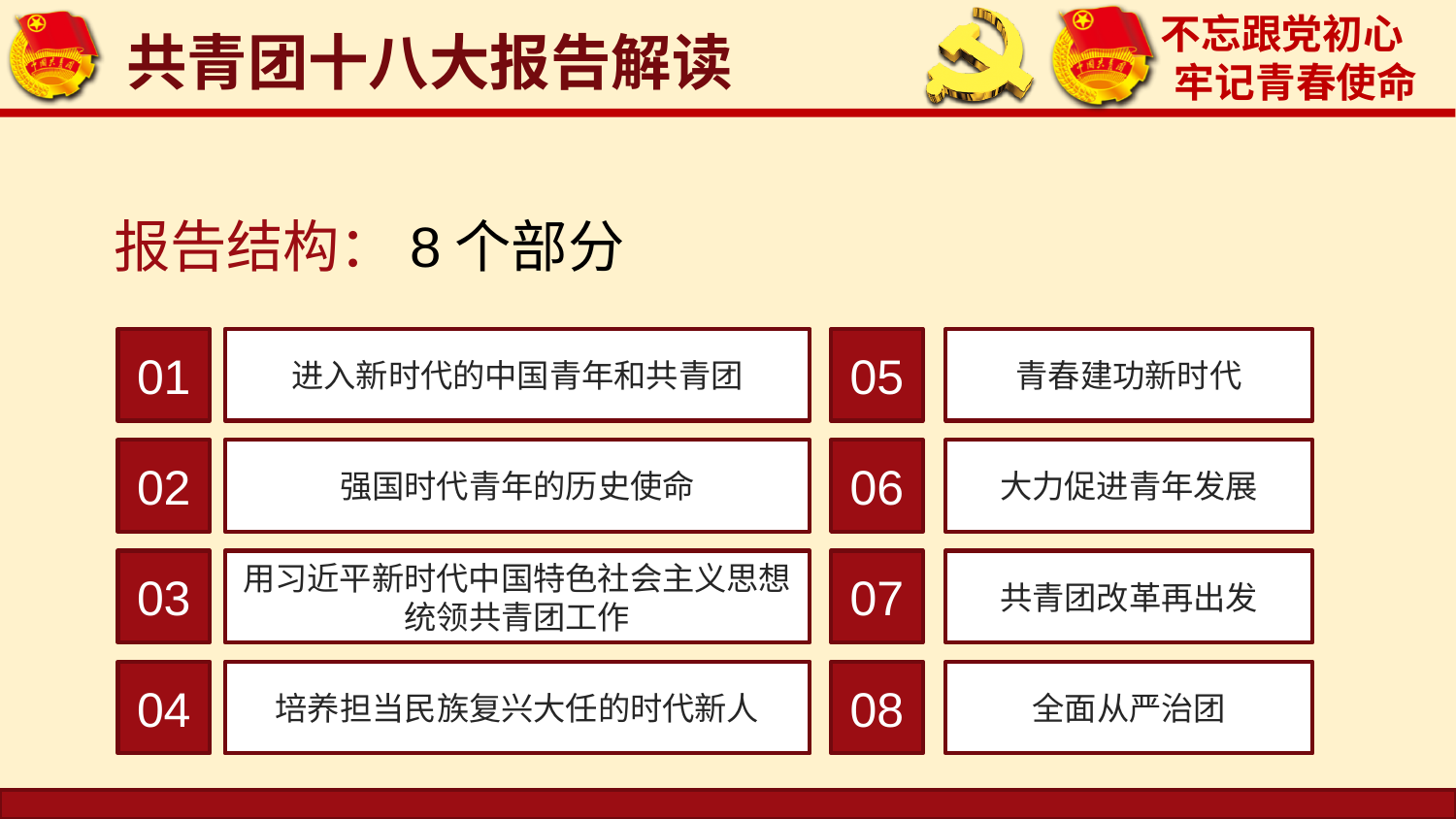

共青团十八大报告解读
报告结构：8个部分
01
进入新时代的中国青年和共青团
05
青春建功新时代
02
强国时代青年的历史使命
06
大力促进青年发展
03
用习近平新时代中国特色社会主义思想统领共青团工作
07
共青团改革再出发
04
培养担当民族复兴大任的时代新人
08
全面从严治团